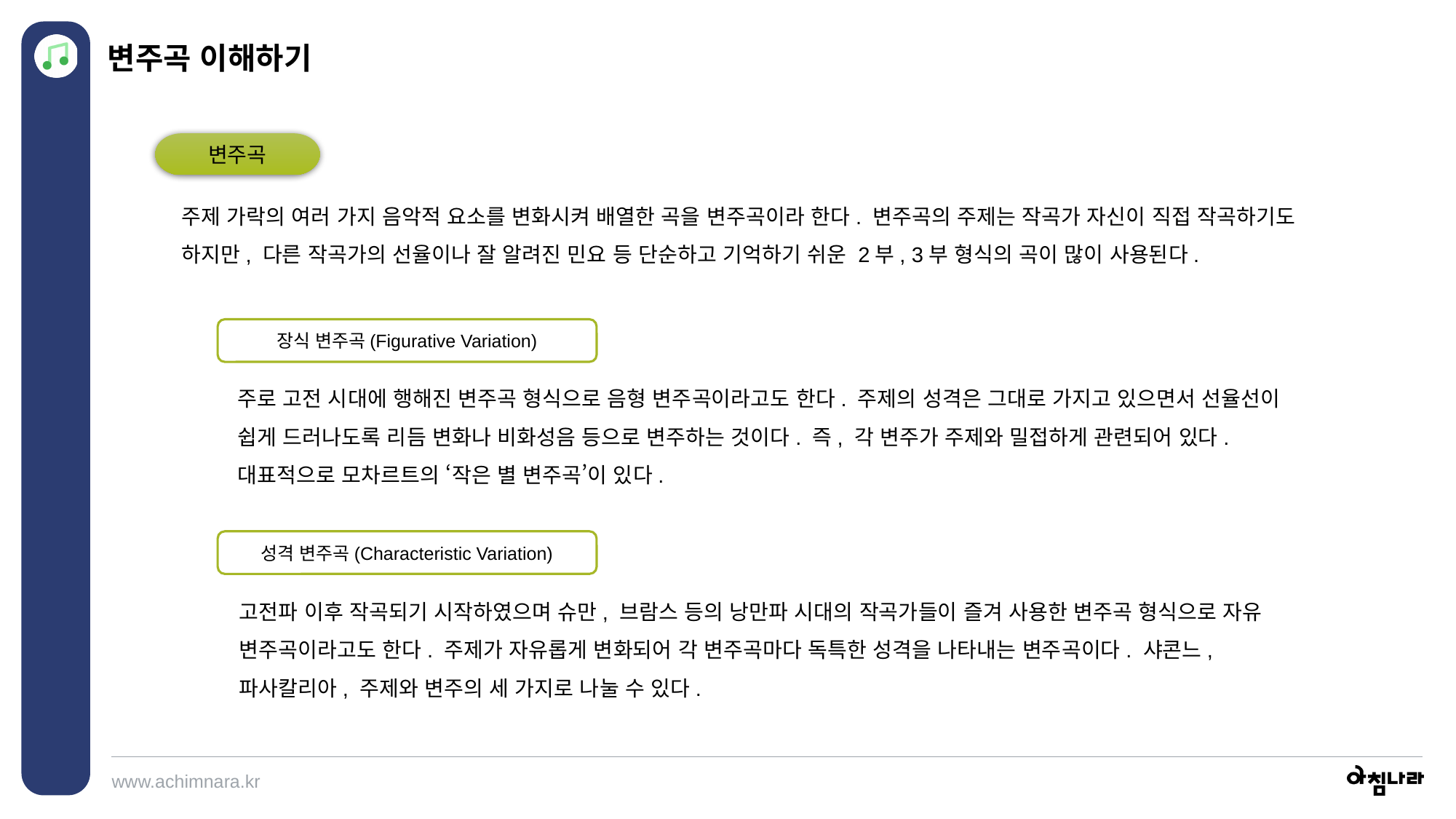

변주곡 이해하기
변주곡
주제 가락의 여러 가지 음악적 요소를 변화시켜 배열한 곡을 변주곡이라 한다. 변주곡의 주제는 작곡가 자신이 직접 작곡하기도 하지만, 다른 작곡가의 선율이나 잘 알려진 민요 등 단순하고 기억하기 쉬운 2부, 3부 형식의 곡이 많이 사용된다.
장식 변주곡(Figurative Variation)
주로 고전 시대에 행해진 변주곡 형식으로 음형 변주곡이라고도 한다. 주제의 성격은 그대로 가지고 있으면서 선율선이 쉽게 드러나도록 리듬 변화나 비화성음 등으로 변주하는 것이다. 즉, 각 변주가 주제와 밀접하게 관련되어 있다. 대표적으로 모차르트의 ‘작은 별 변주곡’이 있다.
성격 변주곡(Characteristic Variation)
고전파 이후 작곡되기 시작하였으며 슈만, 브람스 등의 낭만파 시대의 작곡가들이 즐겨 사용한 변주곡 형식으로 자유 변주곡이라고도 한다. 주제가 자유롭게 변화되어 각 변주곡마다 독특한 성격을 나타내는 변주곡이다. 샤콘느, 파사칼리아, 주제와 변주의 세 가지로 나눌 수 있다.